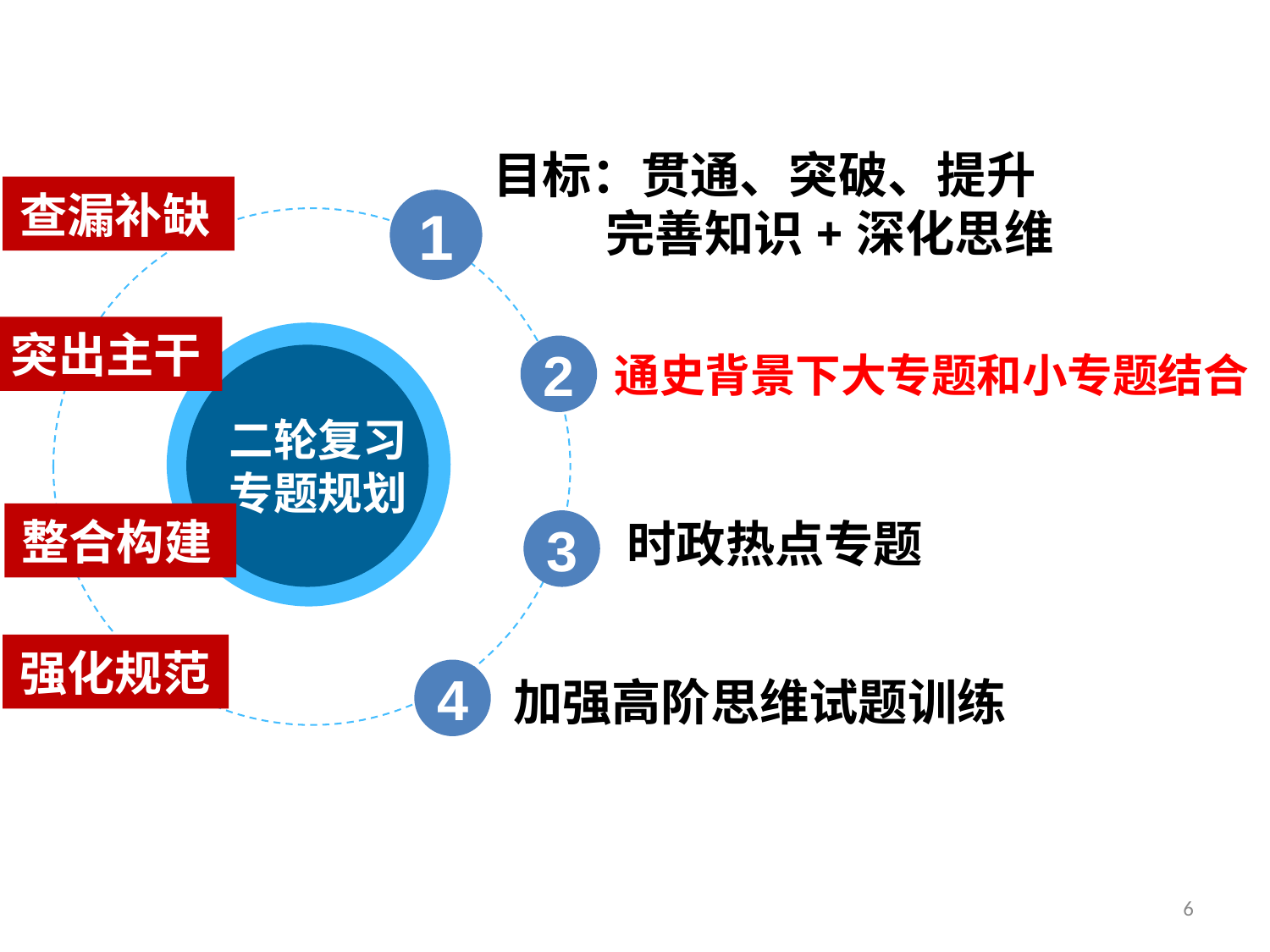

目标：贯通、突破、提升
         完善知识+深化思维
查漏补缺

1

2

二轮复习
专题规划

3
突出主干
通史背景下大专题和小专题结合
时政热点专题
整合构建
强化规范

4
加强高阶思维试题训练

6